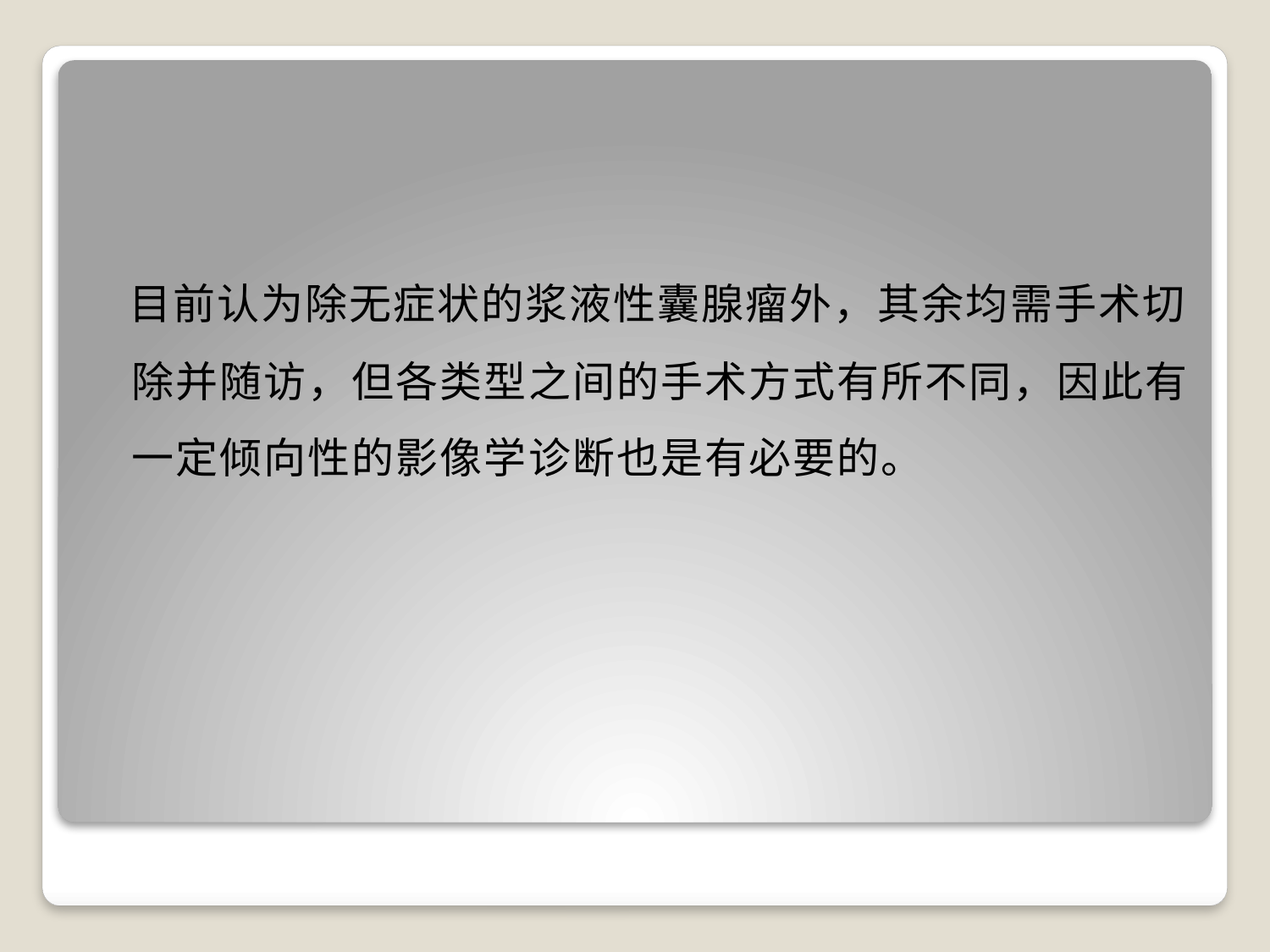

#
  目前认为除无症状的浆液性囊腺瘤外，其余均需手术切除并随访，但各类型之间的手术方式有所不同，因此有一定倾向性的影像学诊断也是有必要的。